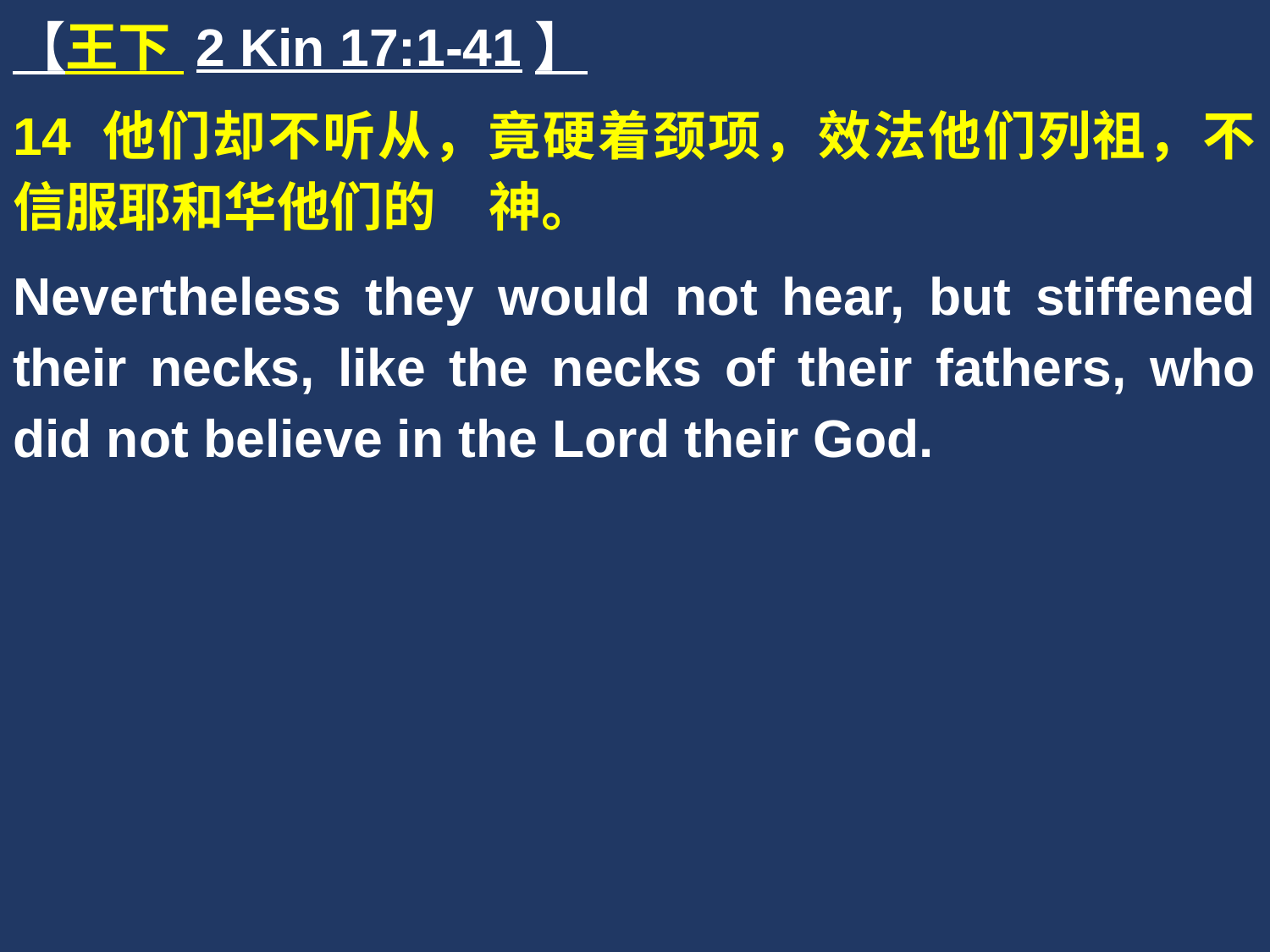

【王下 2 Kin 17:1-41】
14 他们却不听从，竟硬着颈项，效法他们列祖，不信服耶和华他们的　神。
Nevertheless they would not hear, but stiffened their necks, like the necks of their fathers, who did not believe in the Lord their God.